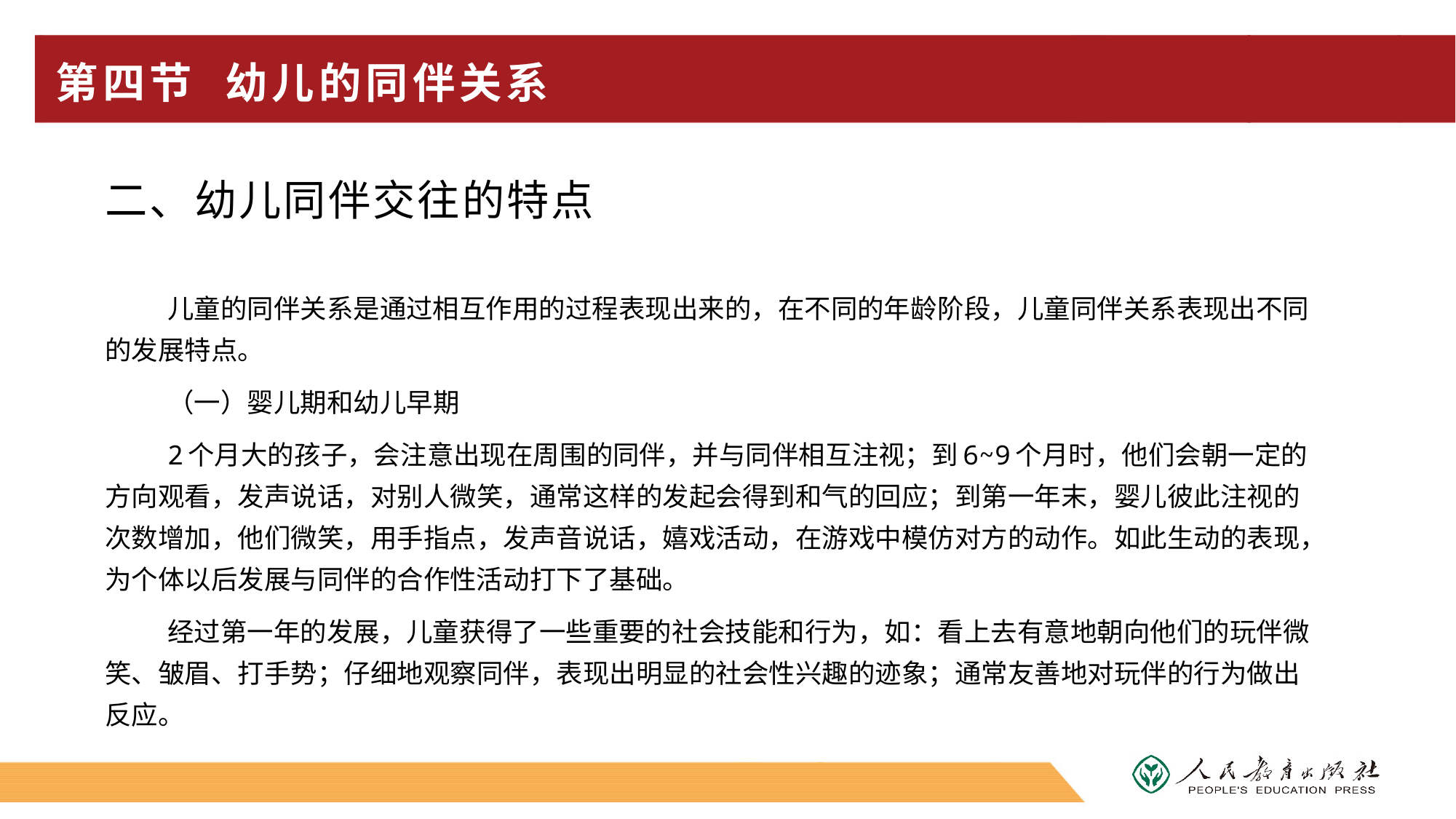

# 第四节  幼儿的同伴关系
二、幼儿同伴交往的特点
儿童的同伴关系是通过相互作用的过程表现出来的，在不同的年龄阶段，儿童同伴关系表现出不同的发展特点。
（一）婴儿期和幼儿早期
2个月大的孩子，会注意出现在周围的同伴，并与同伴相互注视；到6~9个月时，他们会朝一定的方向观看，发声说话，对别人微笑，通常这样的发起会得到和气的回应；到第一年末，婴儿彼此注视的次数增加，他们微笑，用手指点，发声音说话，嬉戏活动，在游戏中模仿对方的动作。如此生动的表现，为个体以后发展与同伴的合作性活动打下了基础。
经过第一年的发展，儿童获得了一些重要的社会技能和行为，如：看上去有意地朝向他们的玩伴微笑、皱眉、打手势；仔细地观察同伴，表现出明显的社会性兴趣的迹象；通常友善地对玩伴的行为做出反应。